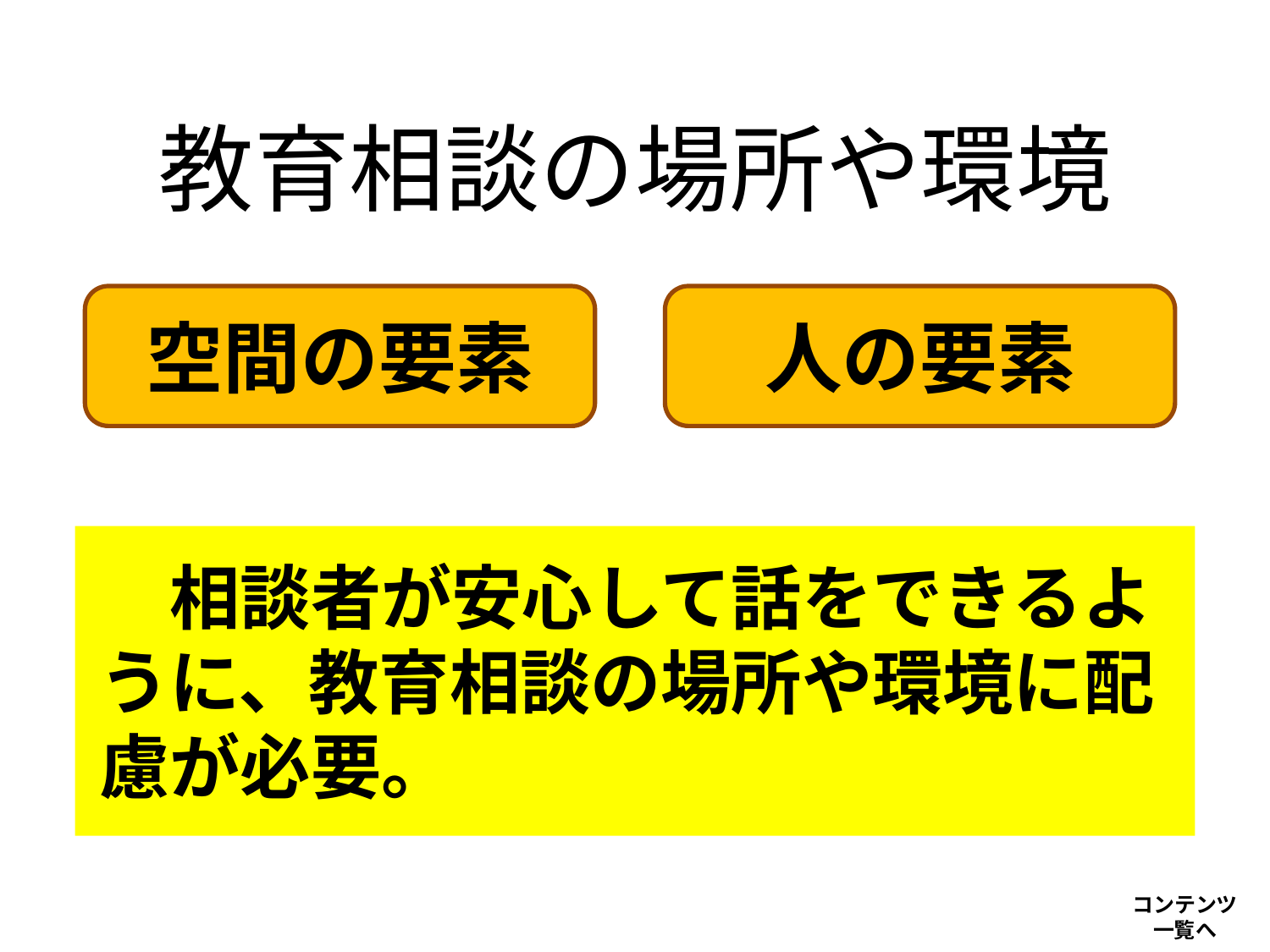

教育相談の場所や環境
空間の要素
人の要素
# 相談者が安心して話をできるように、教育相談の場所や環境に配慮が必要。
コンテンツ
一覧へ